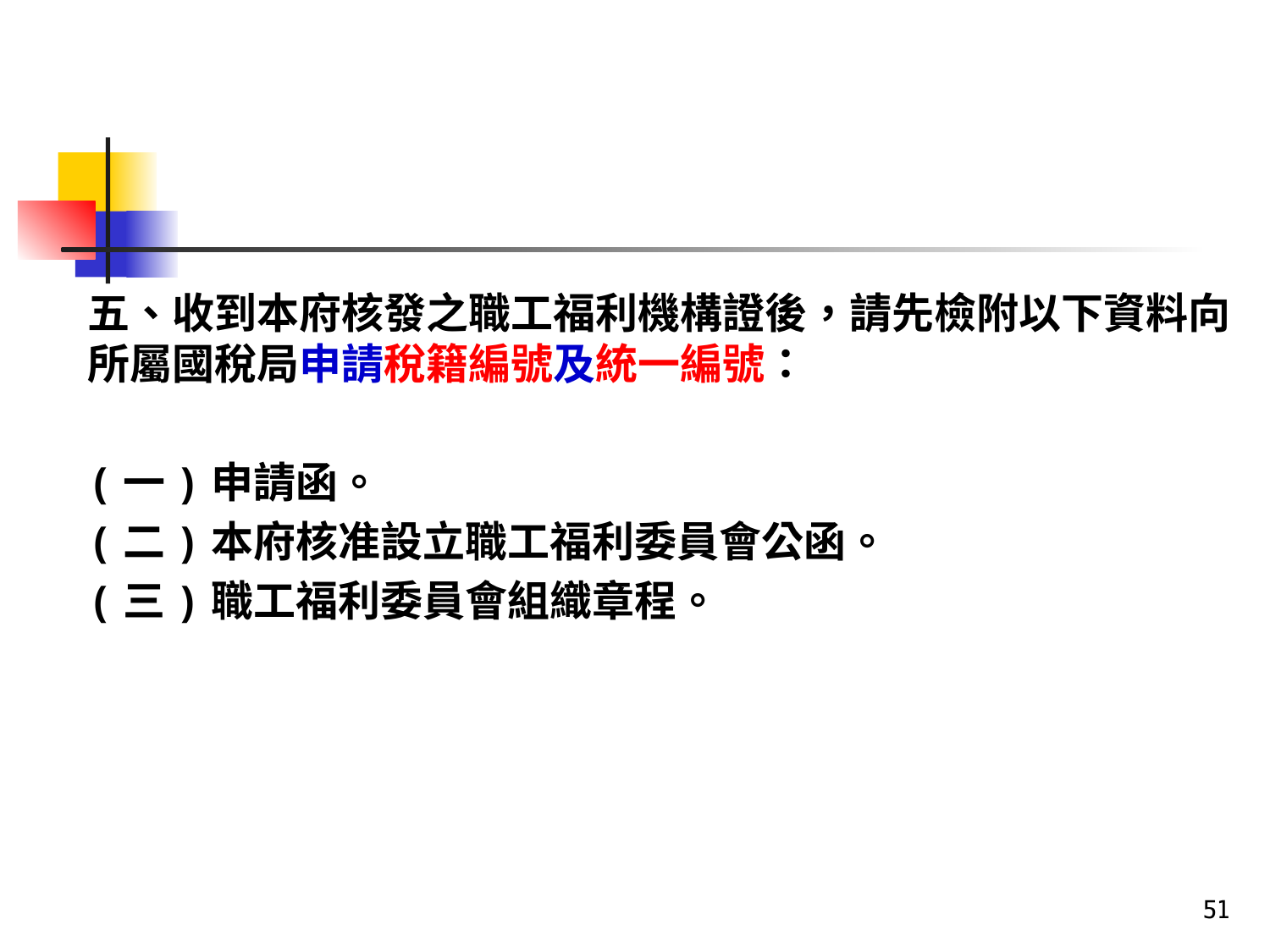

#
五、收到本府核發之職工福利機構證後，請先檢附以下資料向所屬國稅局申請稅籍編號及統一編號：

(一)申請函。
(二)本府核准設立職工福利委員會公函。
(三)職工福利委員會組織章程。

51